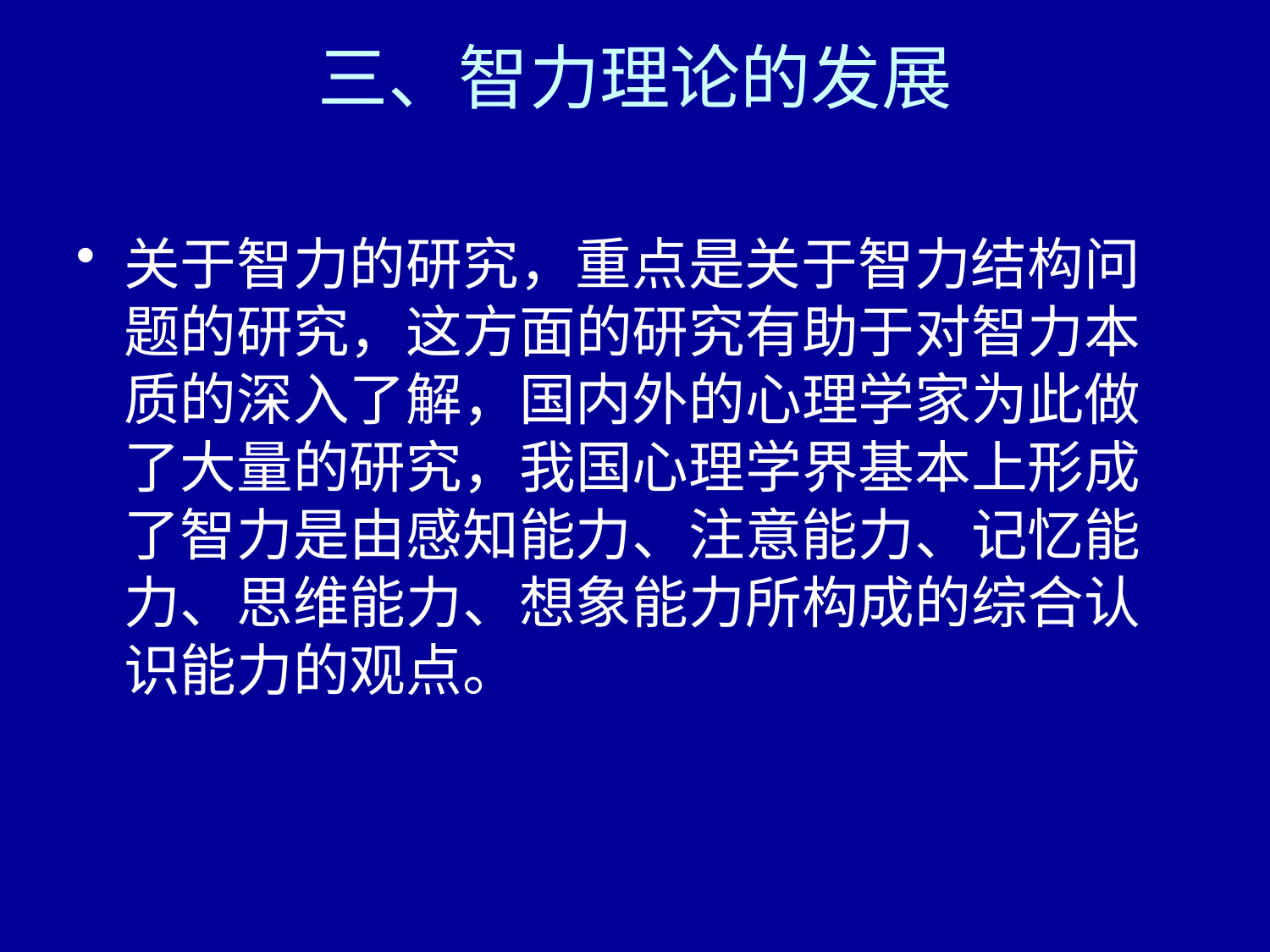

# 三、智力理论的发展
关于智力的研究，重点是关于智力结构问题的研究，这方面的研究有助于对智力本质的深入了解，国内外的心理学家为此做了大量的研究，我国心理学界基本上形成了智力是由感知能力、注意能力、记忆能力、思维能力、想象能力所构成的综合认识能力的观点。